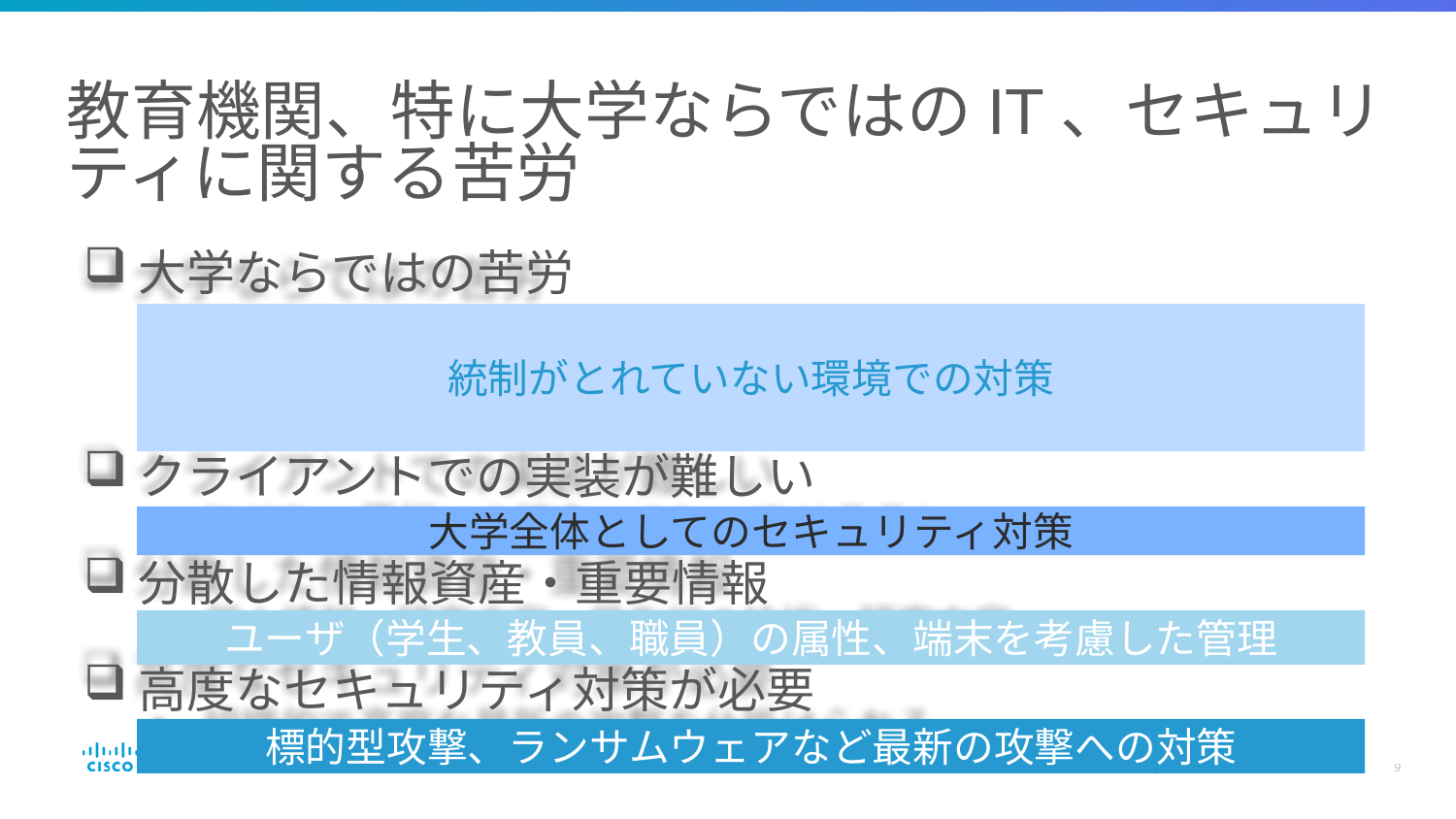

# 教育機関、特に大学ならではのIT、セキュリティに関する苦労
大学ならではの苦労
オープンキャンパス
不特定多数の端末が存在
さまざまな権限とアクセス権が必要
クライアントでの実装が難しい
BYOD、不揃いの端末・OS、ITリテラシー
分散した情報資産・重要情報
個人情報、研究内容、最先端の技術・研究内容
高度なセキュリティ対策が必要
組織的で高度な最新の攻撃を仕掛けられる
統制がとれていない環境での対策
大学全体としてのセキュリティ対策
ユーザ（学生、教員、職員）の属性、端末を考慮した管理
標的型攻撃、ランサムウェアなど最新の攻撃への対策